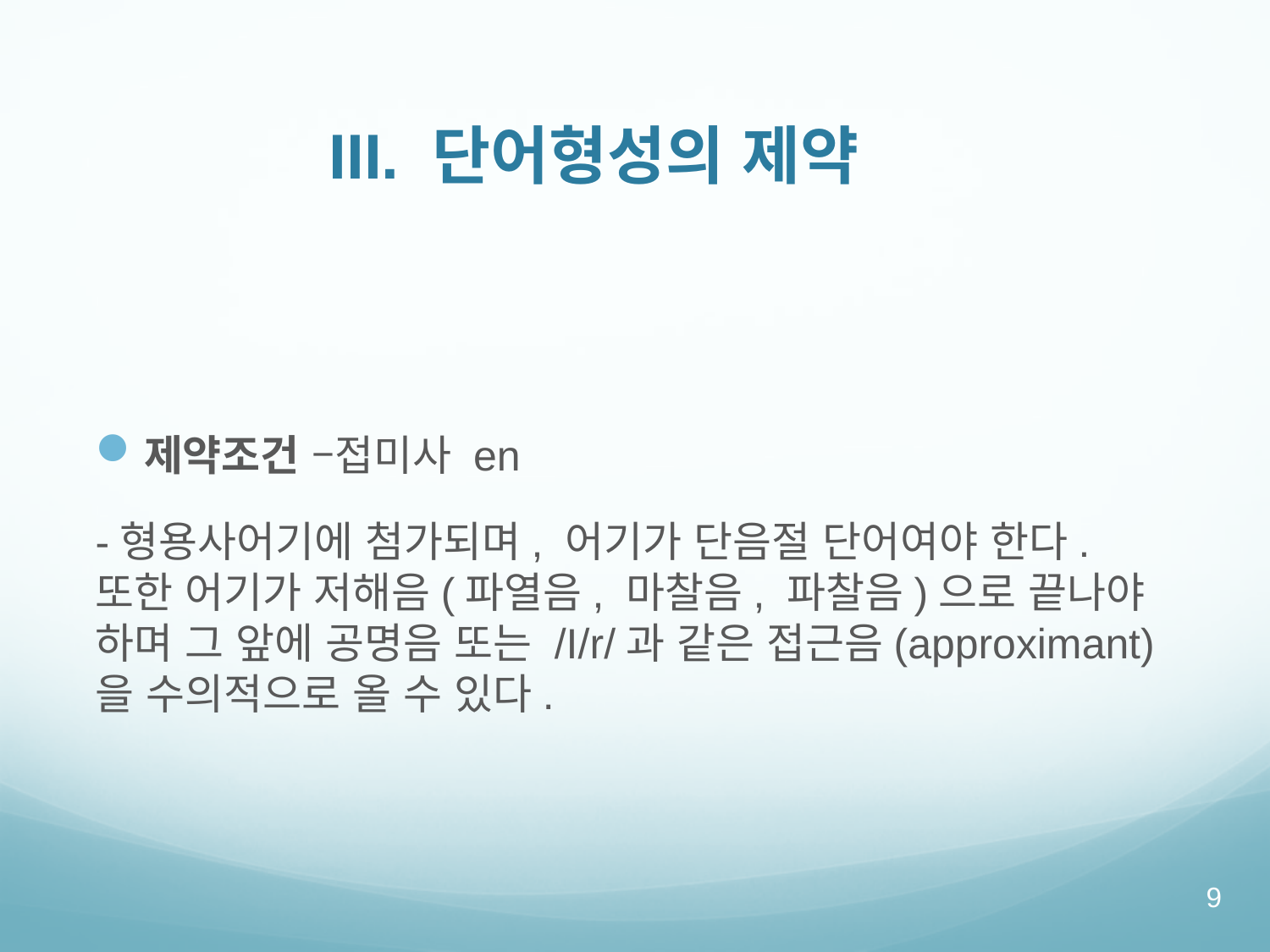

# III. 단어형성의 제약
제약조건 –접미사 en
-형용사어기에 첨가되며, 어기가 단음절 단어여야 한다. 또한 어기가 저해음(파열음, 마찰음, 파찰음)으로 끝나야 하며 그 앞에 공명음 또는 /I/r/과 같은 접근음(approximant)을 수의적으로 올 수 있다.
9